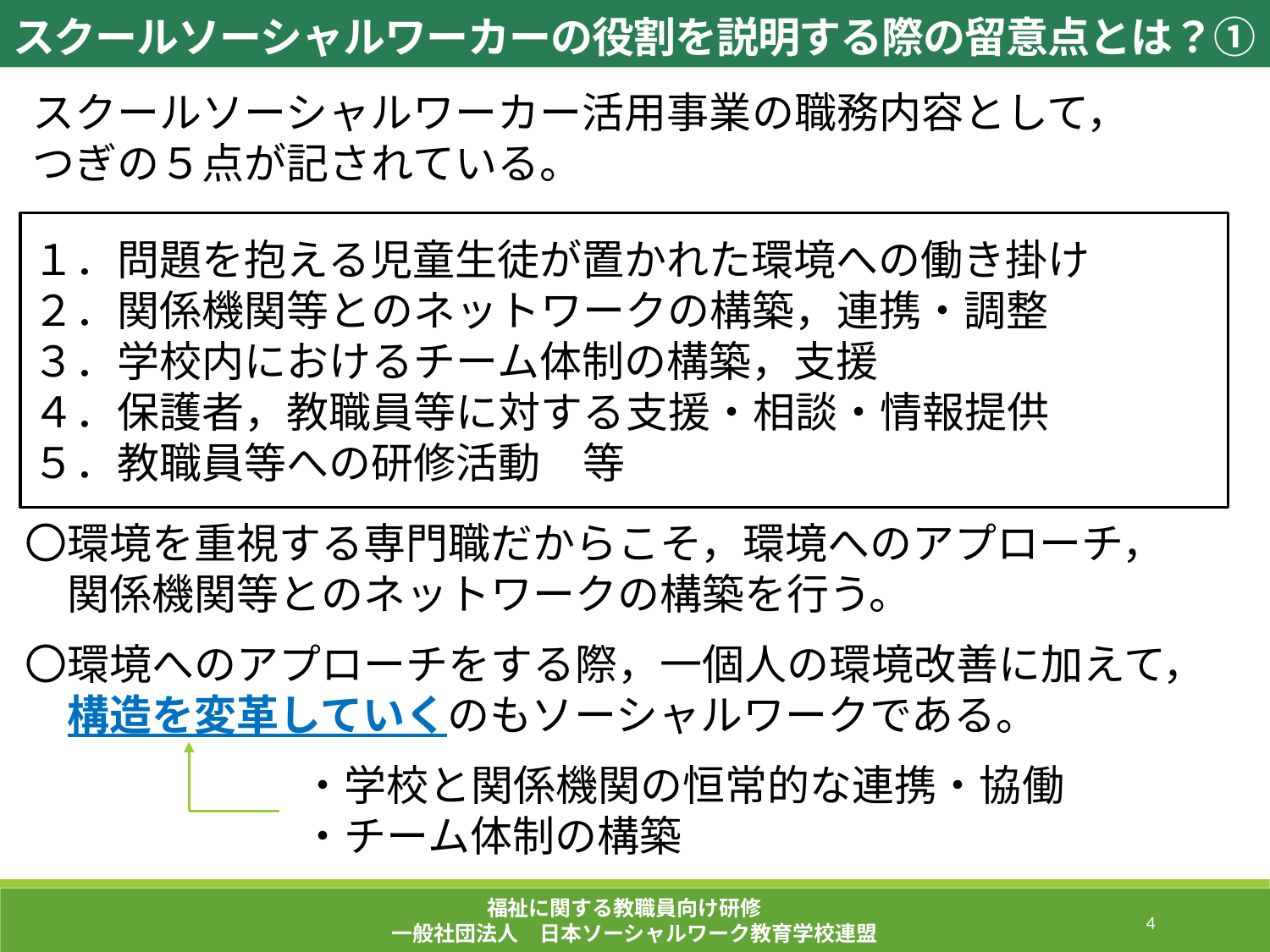

スクールソーシャルワーカーの役割を説明する際の留意点とは？①
スクールソーシャルワーカー活用事業の職務内容として，
つぎの５点が記されている。
１．問題を抱える児童生徒が置かれた環境への働き掛け
２．関係機関等とのネットワークの構築，連携・調整
３．学校内におけるチーム体制の構築，支援
４．保護者，教職員等に対する支援・相談・情報提供
５．教職員等への研修活動　等
〇環境を重視する専門職だからこそ，環境へのアプローチ，
　関係機関等とのネットワークの構築を行う。

〇環境へのアプローチをする際，一個人の環境改善に加えて，
　構造を変革していくのもソーシャルワークである。
　・学校と関係機関の恒常的な連携・協働
　・チーム体制の構築
福祉に関する教職員向け研修
一般社団法人　日本ソーシャルワーク教育学校連盟
4